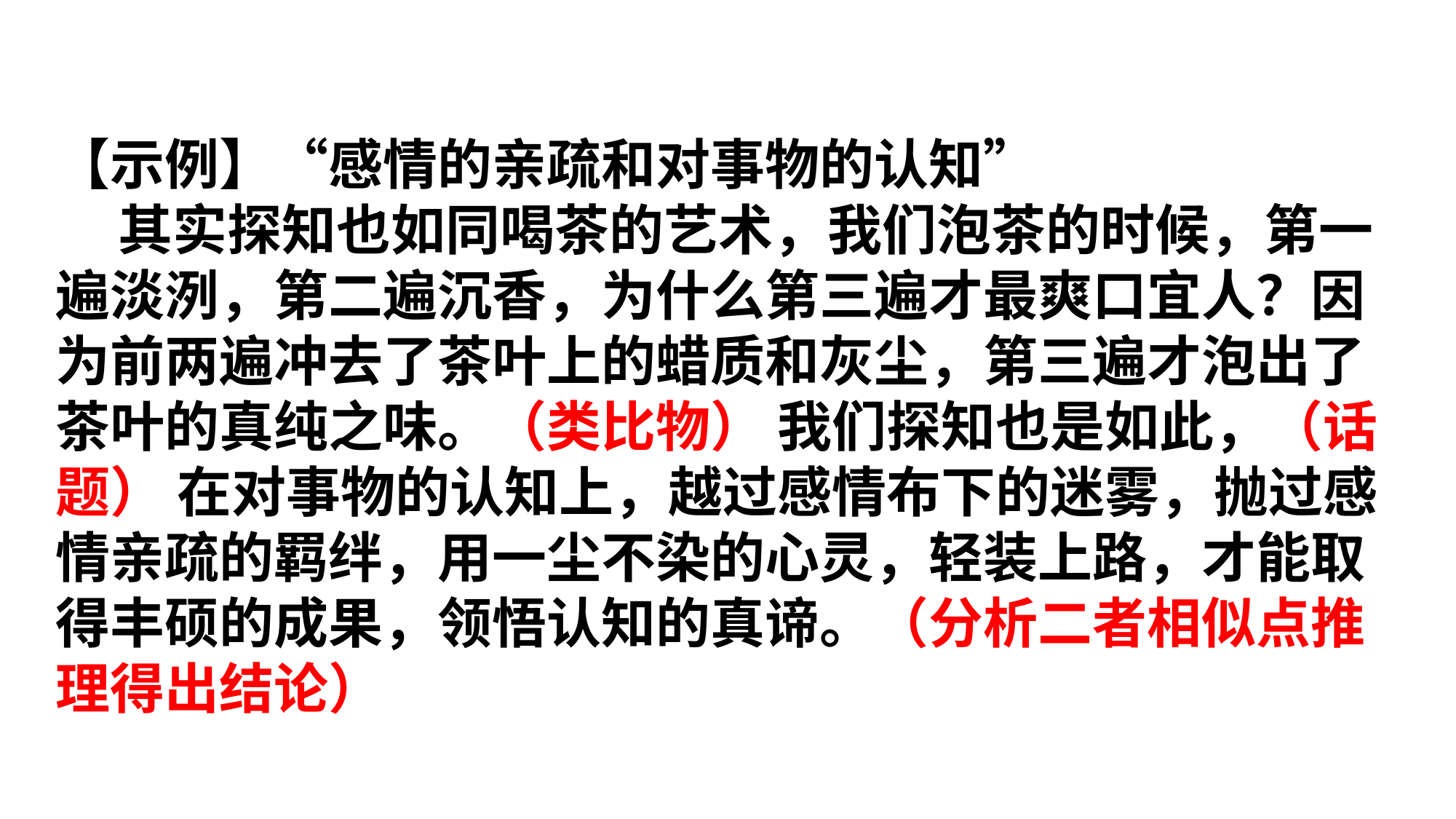

【示例】“感情的亲疏和对事物的认知”
    其实探知也如同喝茶的艺术，我们泡茶的时候，第一遍淡洌，第二遍沉香，为什么第三遍才最爽口宜人？因为前两遍冲去了茶叶上的蜡质和灰尘，第三遍才泡出了茶叶的真纯之味。（类比物） 我们探知也是如此，（话题） 在对事物的认知上，越过感情布下的迷雾，抛过感情亲疏的羁绊，用一尘不染的心灵，轻装上路，才能取得丰硕的成果，领悟认知的真谛。（分析二者相似点推理得出结论）